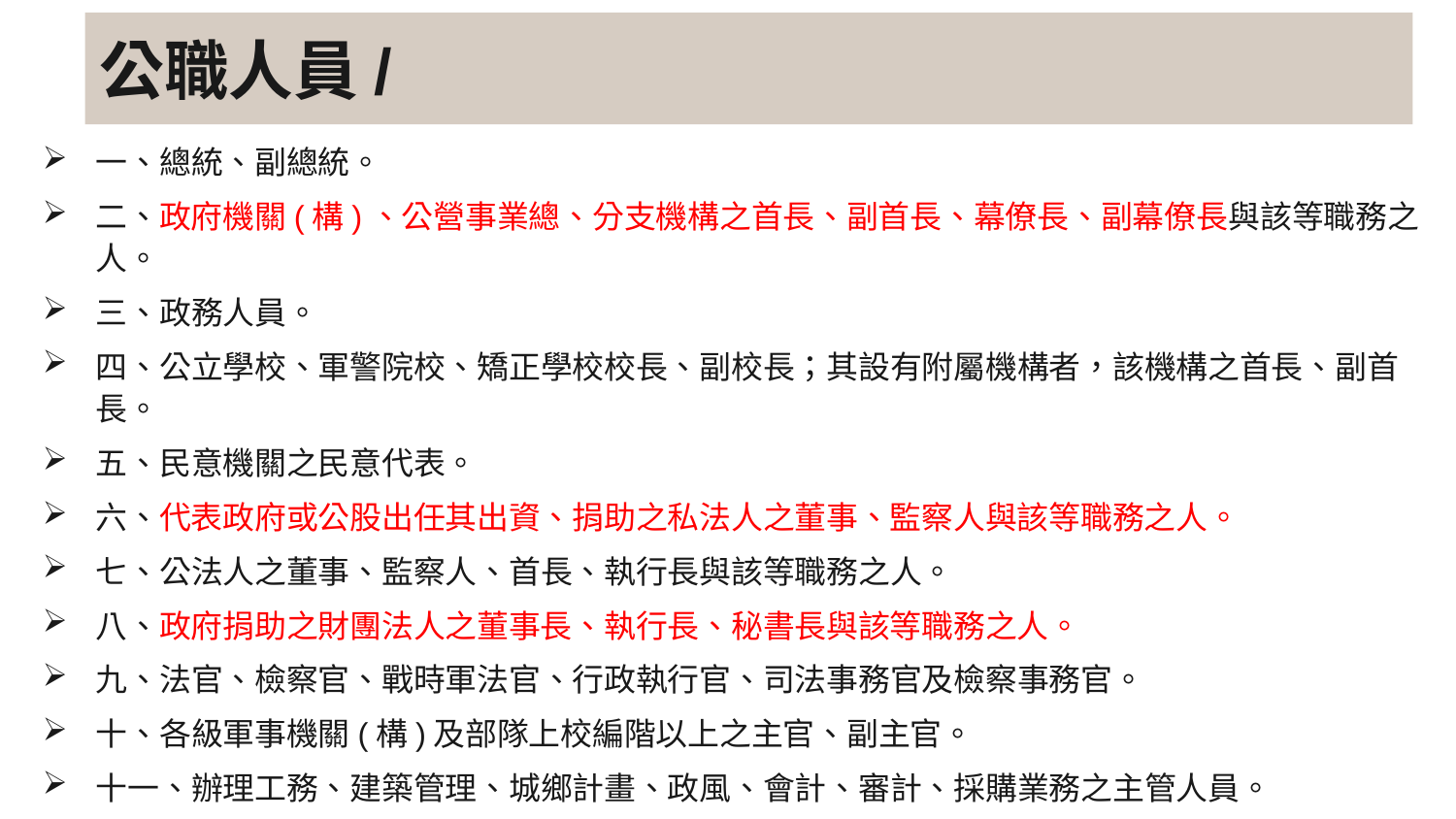

# 公職人員/
一、總統、副總統。
二、政府機關(構)、公營事業總、分支機構之首長、副首長、幕僚長、副幕僚長與該等職務之人。
三、政務人員。
四、公立學校、軍警院校、矯正學校校長、副校長；其設有附屬機構者，該機構之首長、副首長。
五、民意機關之民意代表。
六、代表政府或公股出任其出資、捐助之私法人之董事、監察人與該等職務之人。
七、公法人之董事、監察人、首長、執行長與該等職務之人。
八、政府捐助之財團法人之董事長、執行長、秘書長與該等職務之人。
九、法官、檢察官、戰時軍法官、行政執行官、司法事務官及檢察事務官。
十、各級軍事機關(構)及部隊上校編階以上之主官、副主官。
十一、辦理工務、建築管理、城鄉計畫、政風、會計、審計、採購業務之主管人員。
十二、其他職務性質特殊，經行政院會同主管府、院核定適用本法之人員。